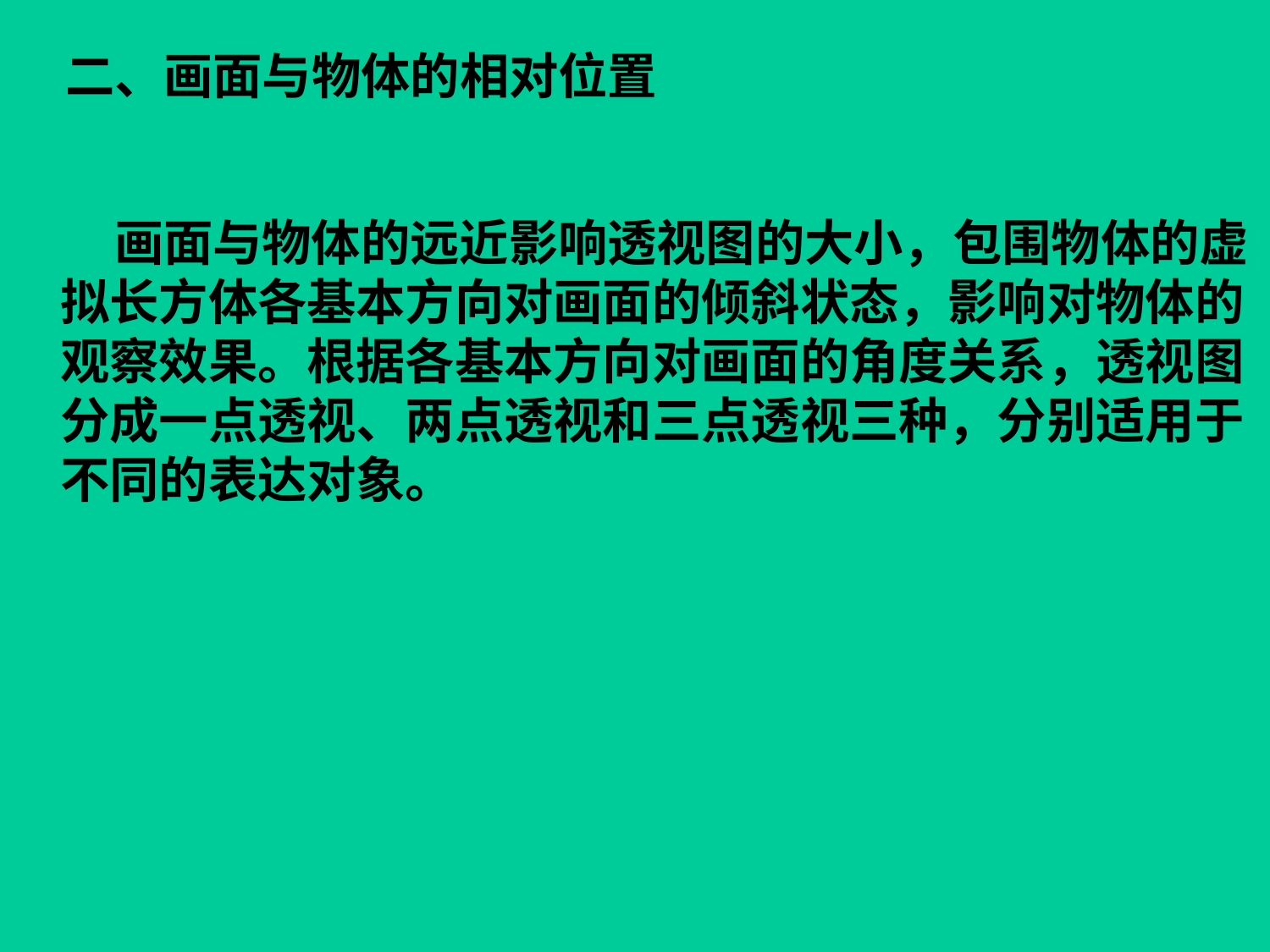

二、画面与物体的相对位置

        画面与物体的远近影响透视图的大小，包围物体的虚拟长方体各基本方向对画面的倾斜状态，影响对物体的观察效果。根据各基本方向对画面的角度关系，透视图分成一点透视、两点透视和三点透视三种，分别适用于不同的表达对象。